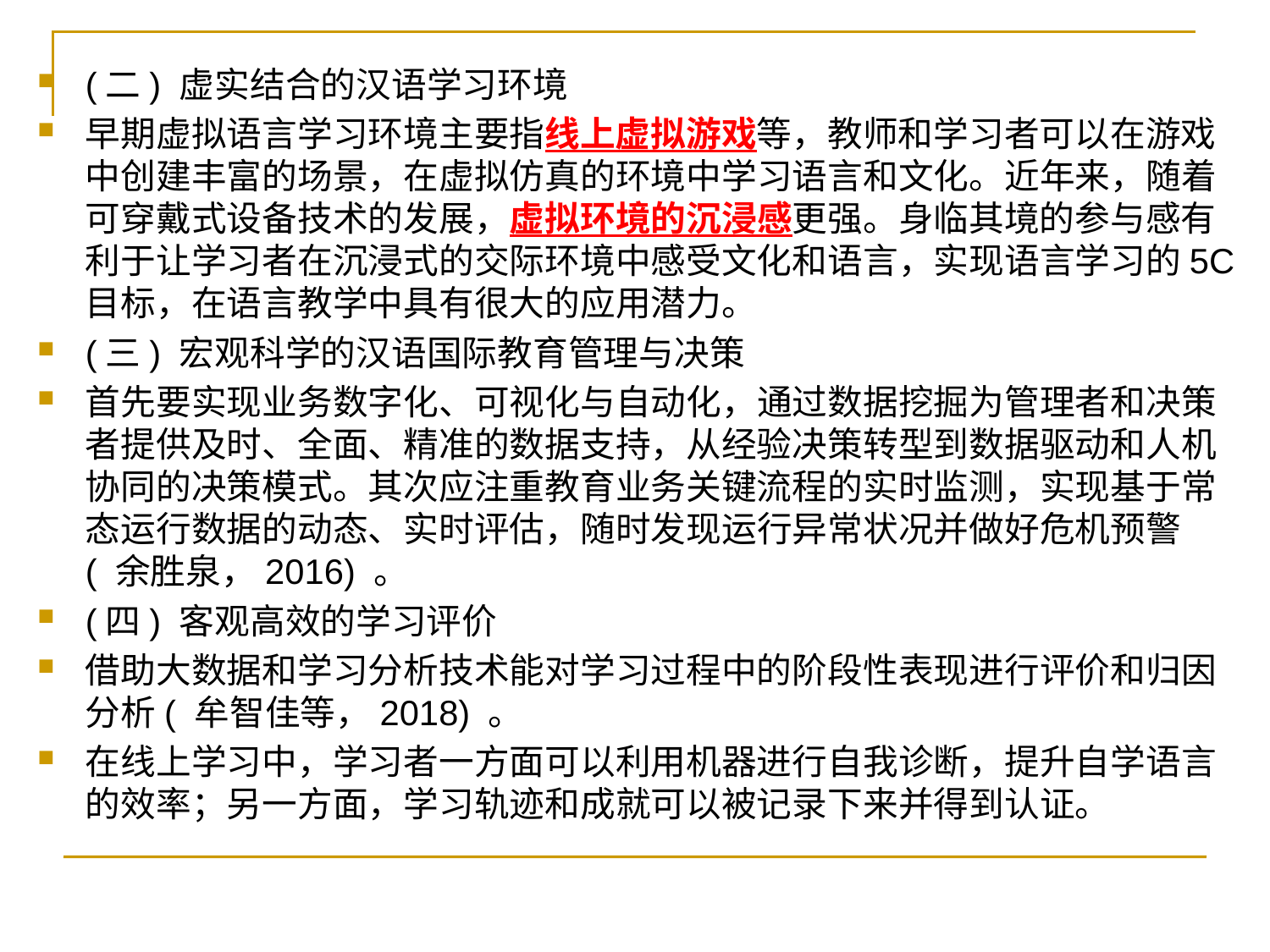

(二) 虚实结合的汉语学习环境
早期虚拟语言学习环境主要指线上虚拟游戏等，教师和学习者可以在游戏中创建丰富的场景，在虚拟仿真的环境中学习语言和文化。近年来，随着可穿戴式设备技术的发展，虚拟环境的沉浸感更强。身临其境的参与感有利于让学习者在沉浸式的交际环境中感受文化和语言，实现语言学习的5C目标，在语言教学中具有很大的应用潜力。
(三) 宏观科学的汉语国际教育管理与决策
首先要实现业务数字化、可视化与自动化，通过数据挖掘为管理者和决策者提供及时、全面、精准的数据支持，从经验决策转型到数据驱动和人机协同的决策模式。其次应注重教育业务关键流程的实时监测，实现基于常态运行数据的动态、实时评估，随时发现运行异常状况并做好危机预警( 余胜泉，2016) 。
(四) 客观高效的学习评价
借助大数据和学习分析技术能对学习过程中的阶段性表现进行评价和归因分析( 牟智佳等，2018) 。
在线上学习中，学习者一方面可以利用机器进行自我诊断，提升自学语言的效率；另一方面，学习轨迹和成就可以被记录下来并得到认证。